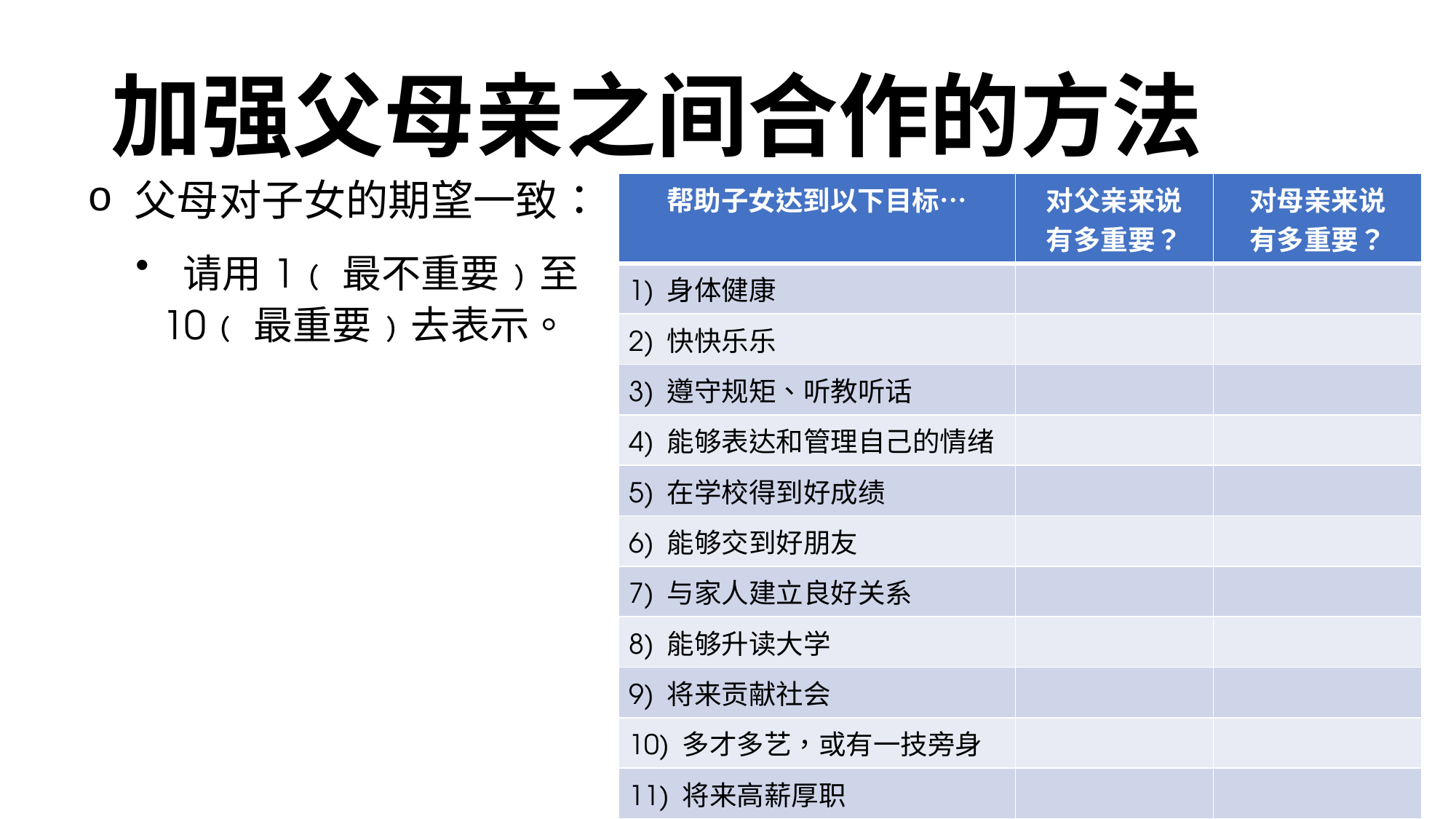

# 加强父母亲之间合作的方法
 父母对子女的期望一致：
| 帮助子女达到以下目标… | 对父亲来说 有多重要？ | 对母亲来说 有多重要？ |
| --- | --- | --- |
| 1) 身体健康 |  |  |
| 2) 快快乐乐 |  |  |
| 3) 遵守规矩、听教听话 |  |  |
| 4) 能够表达和管理自己的情绪 |  |  |
| 5) 在学校得到好成绩 |  |  |
| 6) 能够交到好朋友 |  |  |
| 7) 与家人建立良好关系 |  |  |
| 8) 能够升读大学 |  |  |
| 9) 将来贡献社会 |  |  |
| 10) 多才多艺，或有一技旁身 |  |  |
| 11) 将来高薪厚职 |  |  |
| 12) 将来组织美好家庭 |  |  |
 请用1﹙最不重要﹚至10﹙最重要﹚去表示。